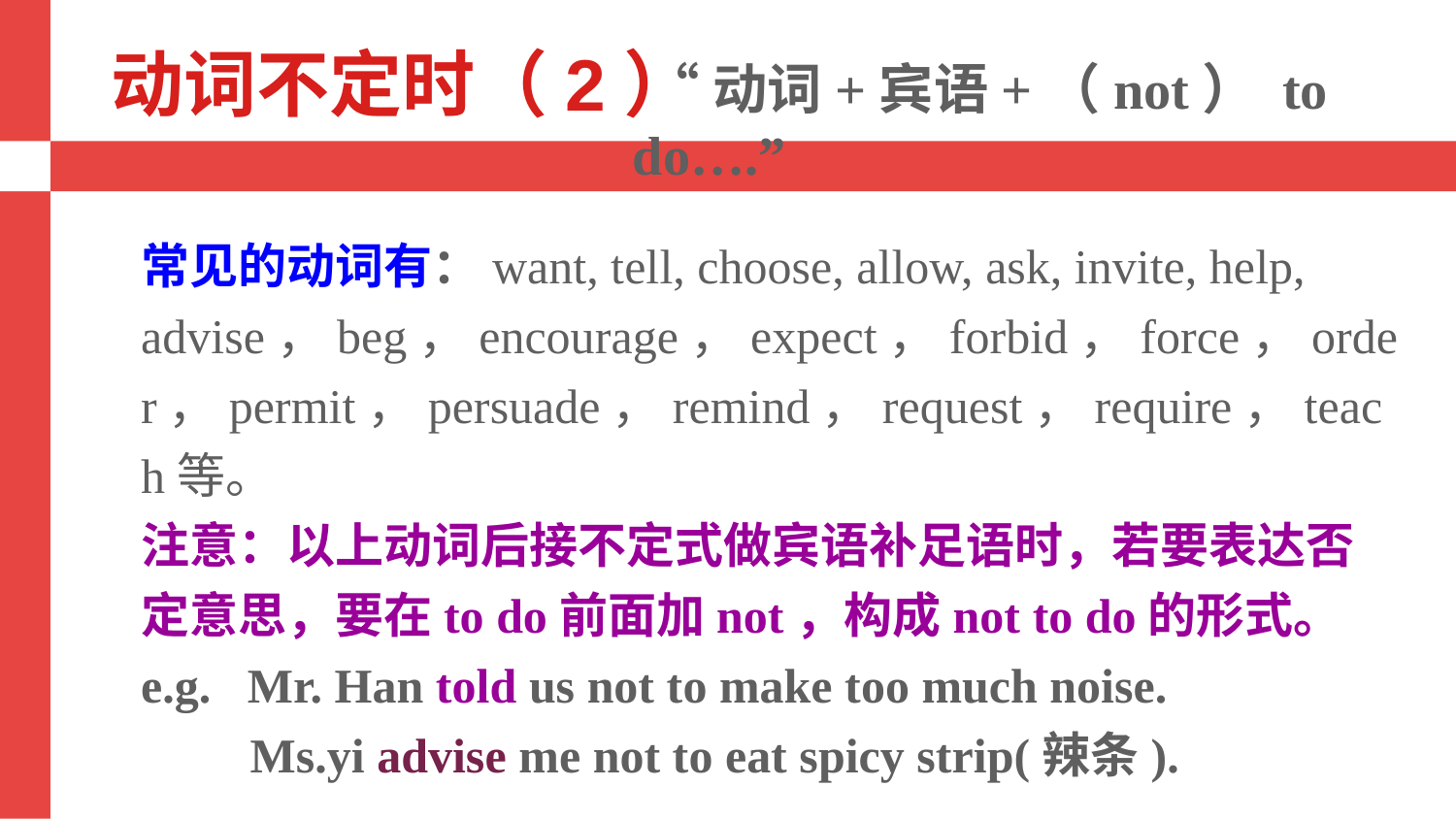

动词不定时（2）
 “动词+宾语+（not） to do….”
常见的动词有：want, tell, choose, allow, ask, invite, help, advise，beg，encourage，expect，forbid，force，order，permit，persuade，remind，request，require，teach等。
注意：以上动词后接不定式做宾语补足语时，若要表达否定意思，要在to do前面加not，构成not to do的形式。
e.g.   Mr. Han told us not to make too much noise.
         Ms.yi advise me not to eat spicy strip(辣条).